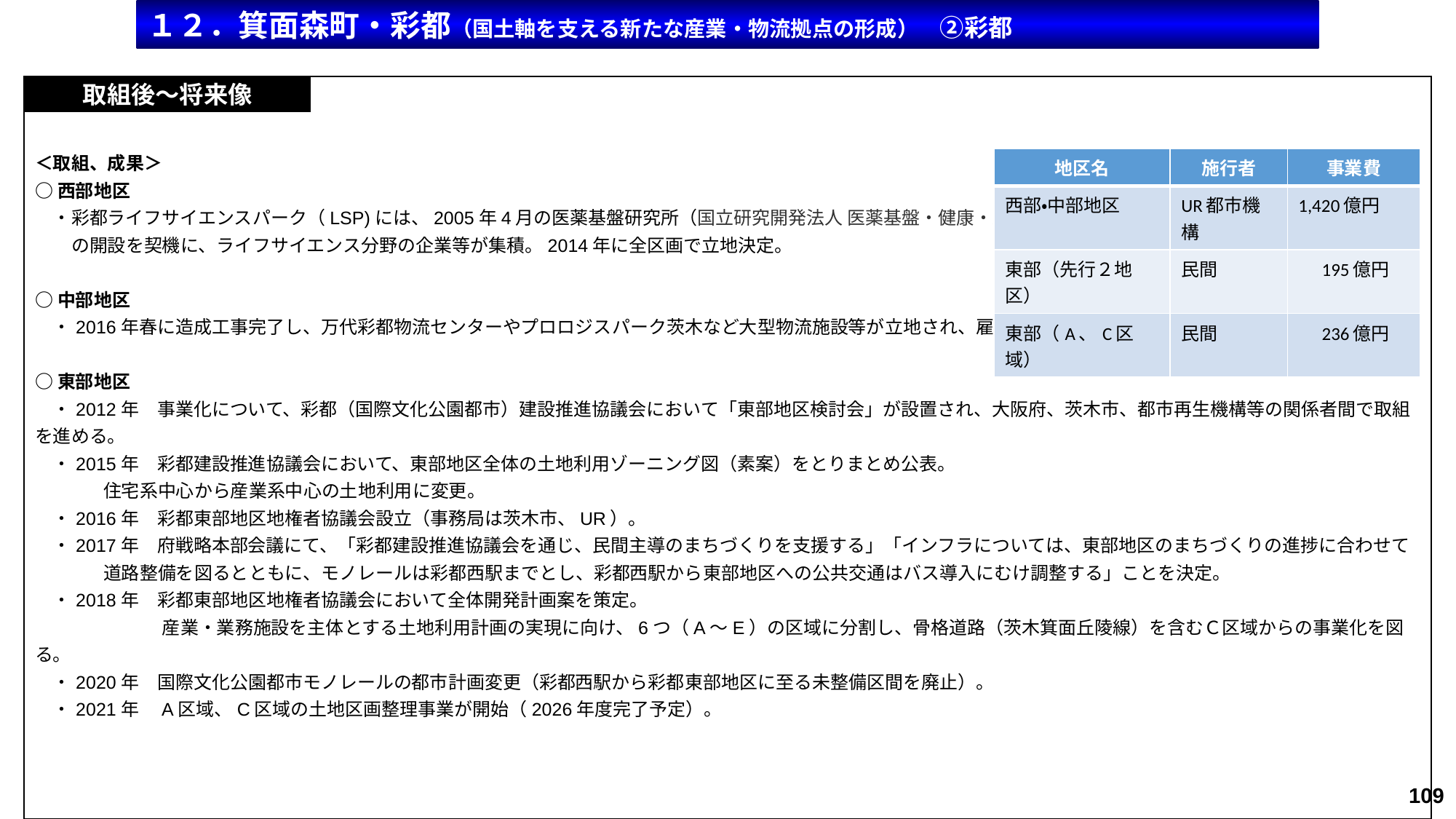

１２．箕面森町・彩都（国土軸を支える新たな産業・物流拠点の形成）　②彩都
取組後～将来像

＜取組、成果＞
○西部地区
　・彩都ライフサイエンスパーク（LSP)には、2005年4月の医薬基盤研究所（国立研究開発法人 医薬基盤・健康・栄養研究所）
　　の開設を契機に、ライフサイエンス分野の企業等が集積。2014年に全区画で立地決定。

○中部地区
　・2016年春に造成工事完了し、万代彩都物流センターやプロロジスパーク茨木など大型物流施設等が立地され、雇用創出が進んでいる。2017年に全区画で立地決定。

○東部地区
　・2012年　事業化について、彩都（国際文化公園都市）建設推進協議会において「東部地区検討会」が設置され、大阪府、茨木市、都市再生機構等の関係者間で取組を進める。
　・2015年　彩都建設推進協議会において、東部地区全体の土地利用ゾーニング図（素案）をとりまとめ公表。
                住宅系中心から産業系中心の土地利用に変更。
　・2016年　彩都東部地区地権者協議会設立（事務局は茨木市、UR）。
　・2017年　府戦略本部会議にて、「彩都建設推進協議会を通じ、民間主導のまちづくりを支援する」「インフラについては、東部地区のまちづくりの進捗に合わせて
                道路整備を図るとともに、モノレールは彩都西駅までとし、彩都西駅から東部地区への公共交通はバス導入にむけ調整する」ことを決定。
　・2018年　彩都東部地区地権者協議会において全体開発計画案を策定。
　　　　　　　産業・業務施設を主体とする土地利用計画の実現に向け、6つ（A～E）の区域に分割し、骨格道路（茨木箕面丘陵線）を含むＣ区域からの事業化を図る。
　・2020年　国際文化公園都市モノレールの都市計画変更（彩都西駅から彩都東部地区に至る未整備区間を廃止）。
　・2021年　A区域、C区域の土地区画整理事業が開始（2026年度完了予定）。

| 地区名 | 施行者 | 事業費 |
| --- | --- | --- |
| 西部・中部地区 | UR都市機構 | 1,420億円 |
| 東部（先行２地区） | 民間 | 195億円 |
| 東部（A、C区域） | 民間 | 236億円 |
109